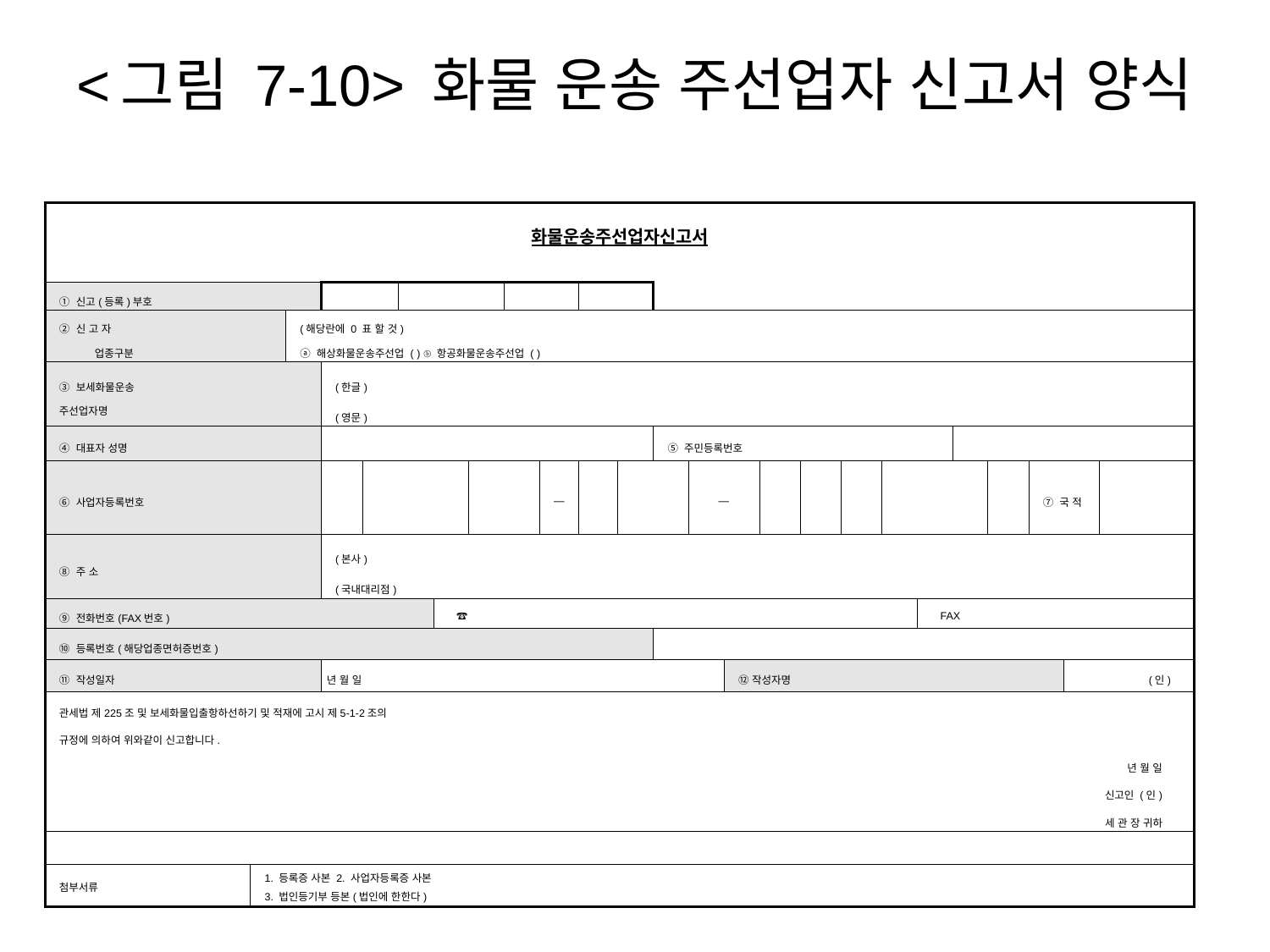

# <그림 7-10> 화물 운송 주선업자 신고서 양식
| 화물운송주선업자신고서 |  |  |  |  |  |  |  |  |  |  |  |  |  |  |  |  |  |  |  |  |  |  |  |  |
| --- | --- | --- | --- | --- | --- | --- | --- | --- | --- | --- | --- | --- | --- | --- | --- | --- | --- | --- | --- | --- | --- | --- | --- | --- |
|  |  |  |  |  |  |  |  |  |  |  |  |  |  |  |  |  |  |  |  |  |  |  |  |  |
| ① 신고(등록)부호 |  |  |  |  |  |  |  |  |  |  |  |  |  |  |  |  |  |  |  |  |  |  |  |  |
| ② 신 고 자 업종구분 |  | (해당란에 0 표 할 것) ⓐ 해상화물운송주선업 ( ) ⓑ 항공화물운송주선업 ( ) |  |  |  |  |  |  |  |  |  |  |  |  |  |  |  |  |  |  |  |  |  |  |
| ③ 보세화물운송 주선업자명 |  |  | (한글) (영문) |  |  |  |  |  |  |  |  |  |  |  |  |  |  |  |  |  |  |  |  |  |
| ④ 대표자 성명 |  |  |  |  |  |  |  |  |  |  |  | ⑤ 주민등록번호 |  |  |  |  |  |  |  |  |  |  |  |  |
| ⑥ 사업자등록번호 |  |  |  |  |  |  |  |  | ― |  |  |  | ― |  |  |  |  |  |  |  |  | ⑦ 국 적 |  |  |
| ⑧ 주 소 |  |  | (본사) (국내대리점) |  |  |  |  |  |  |  |  |  |  |  |  |  |  |  |  |  |  |  |  |  |
| ⑨ 전화번호(FAX번호) |  |  |  |  |  | ☎ |  |  |  |  |  |  |  |  |  |  |  |  | FAX |  |  |  |  |  |
| ⑩ 등록번호(해당업종면허증번호) |  |  |  |  |  |  |  |  |  |  |  |  |  |  |  |  |  |  |  |  |  |  |  |  |
| ⑪ 작성일자 |  |  | 년 월 일 |  |  |  |  |  |  |  |  |  |  | ⑫작성자명 |  |  |  |  |  |  |  |  | (인) |  |
| 관세법 제225조 및 보세화물입출항하선하기 및 적재에 고시 제5-1-2조의 규정에 의하여 위와같이 신고합니다. 년 월 일 신고인 (인) 세 관 장 귀하 |  |  |  |  |  |  |  |  |  |  |  |  |  |  |  |  |  |  |  |  |  |  |  |  |
|  |  |  |  |  |  |  |  |  |  |  |  |  |  |  |  |  |  |  |  |  |  |  |  |  |
| 첨부서류 | 1. 등록증 사본 2. 사업자등록증 사본 3. 법인등기부 등본(법인에 한한다) |  |  |  |  |  |  |  |  |  |  |  |  |  |  |  |  |  |  |  |  |  |  |  |